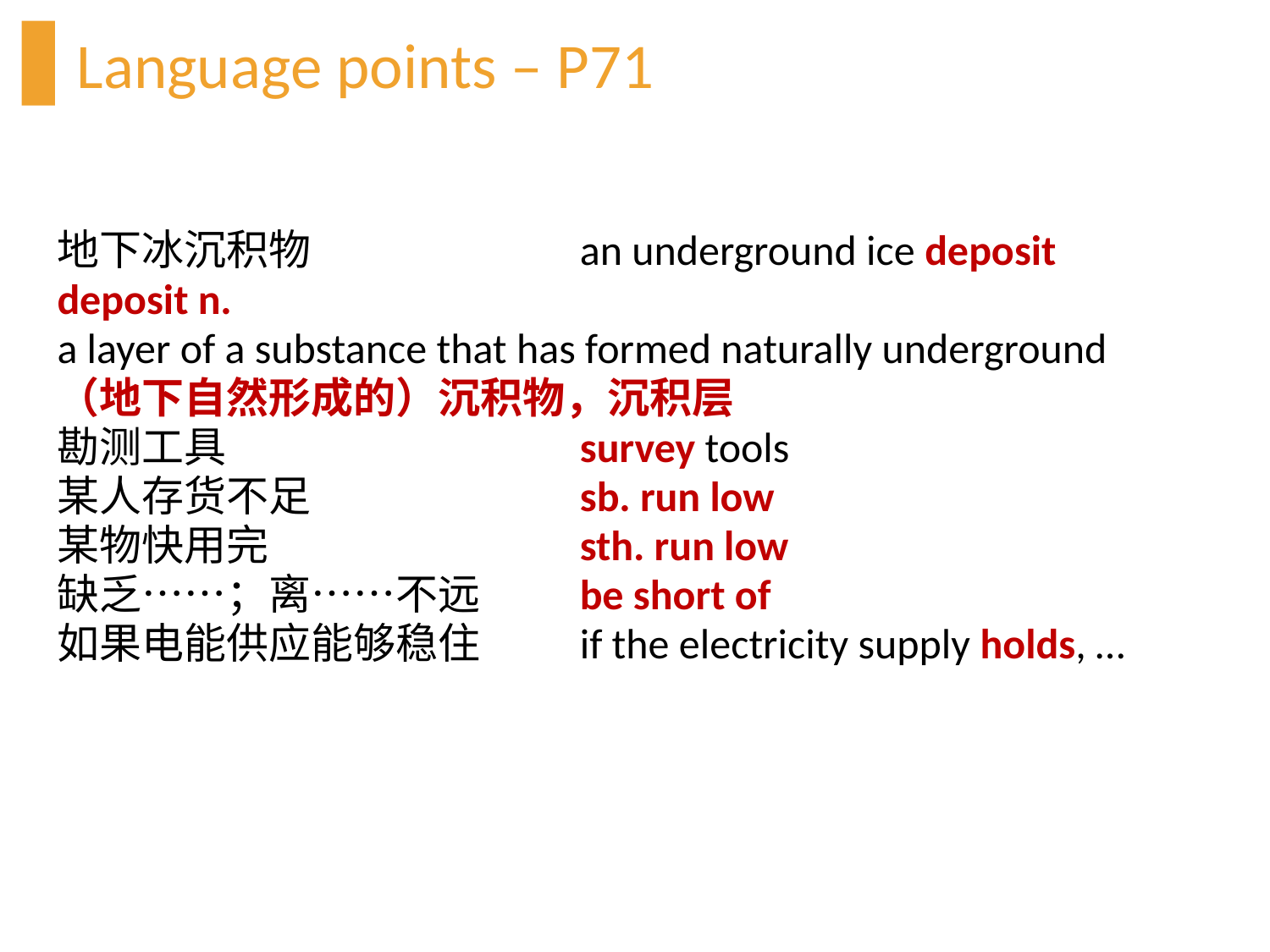

# Language points – P71
地下冰沉积物
deposit n.
a layer of a substance that has formed naturally underground
（地下自然形成的）沉积物，沉积层
勘测工具
某人存货不足
某物快用完
缺乏……；离……不远
如果电能供应能够稳住
an underground ice deposit

survey tools
sb. run low
sth. run low
be short of
if the electricity supply holds, …